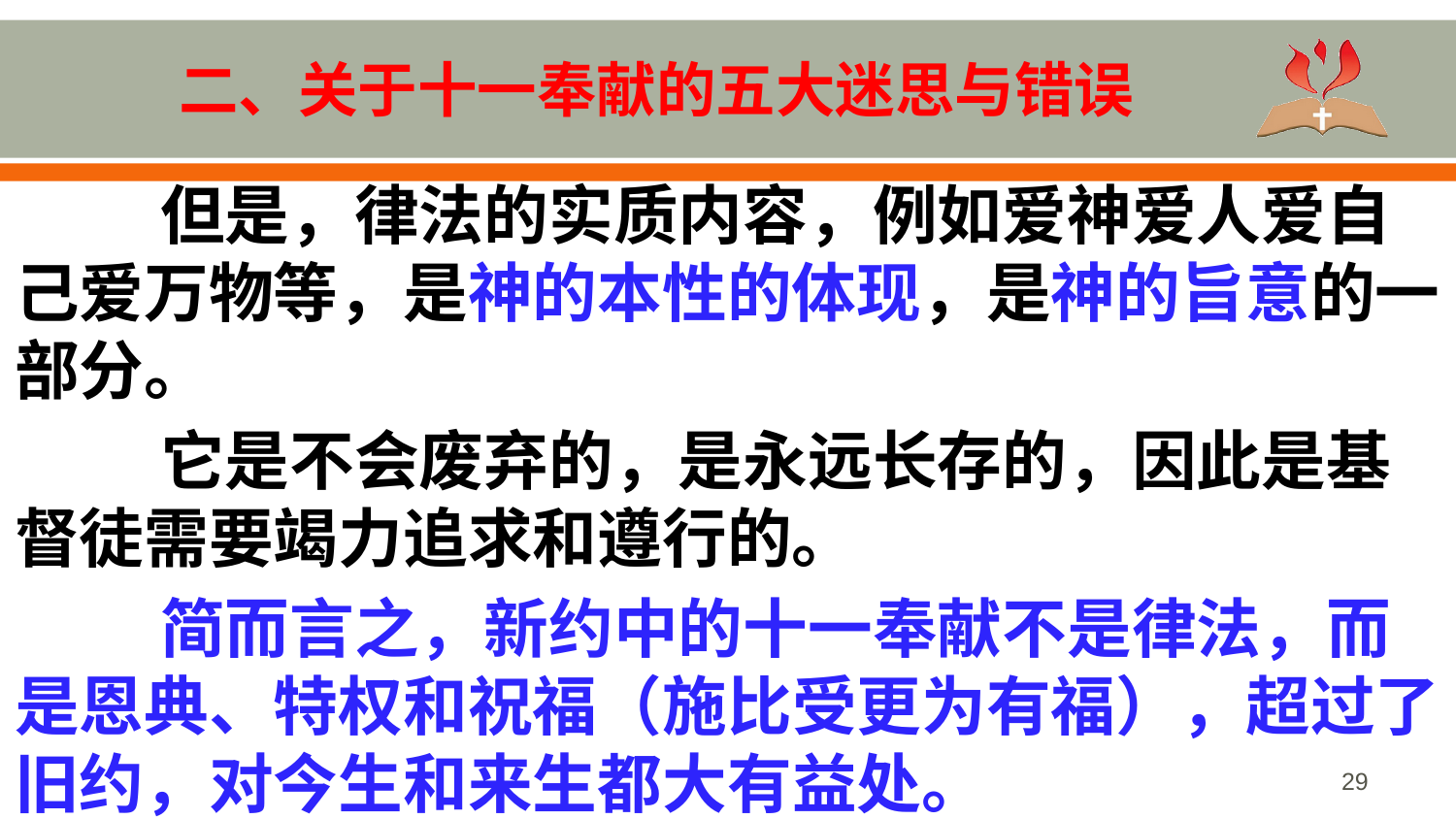

# 二、关于十一奉献的五大迷思与错误
	但是，律法的实质内容，例如爱神爱人爱自己爱万物等，是神的本性的体现，是神的旨意的一部分。
	它是不会废弃的，是永远长存的，因此是基督徒需要竭力追求和遵行的。
	简而言之，新约中的十一奉献不是律法，而是恩典、特权和祝福（施比受更为有福），超过了旧约，对今生和来生都大有益处。

29